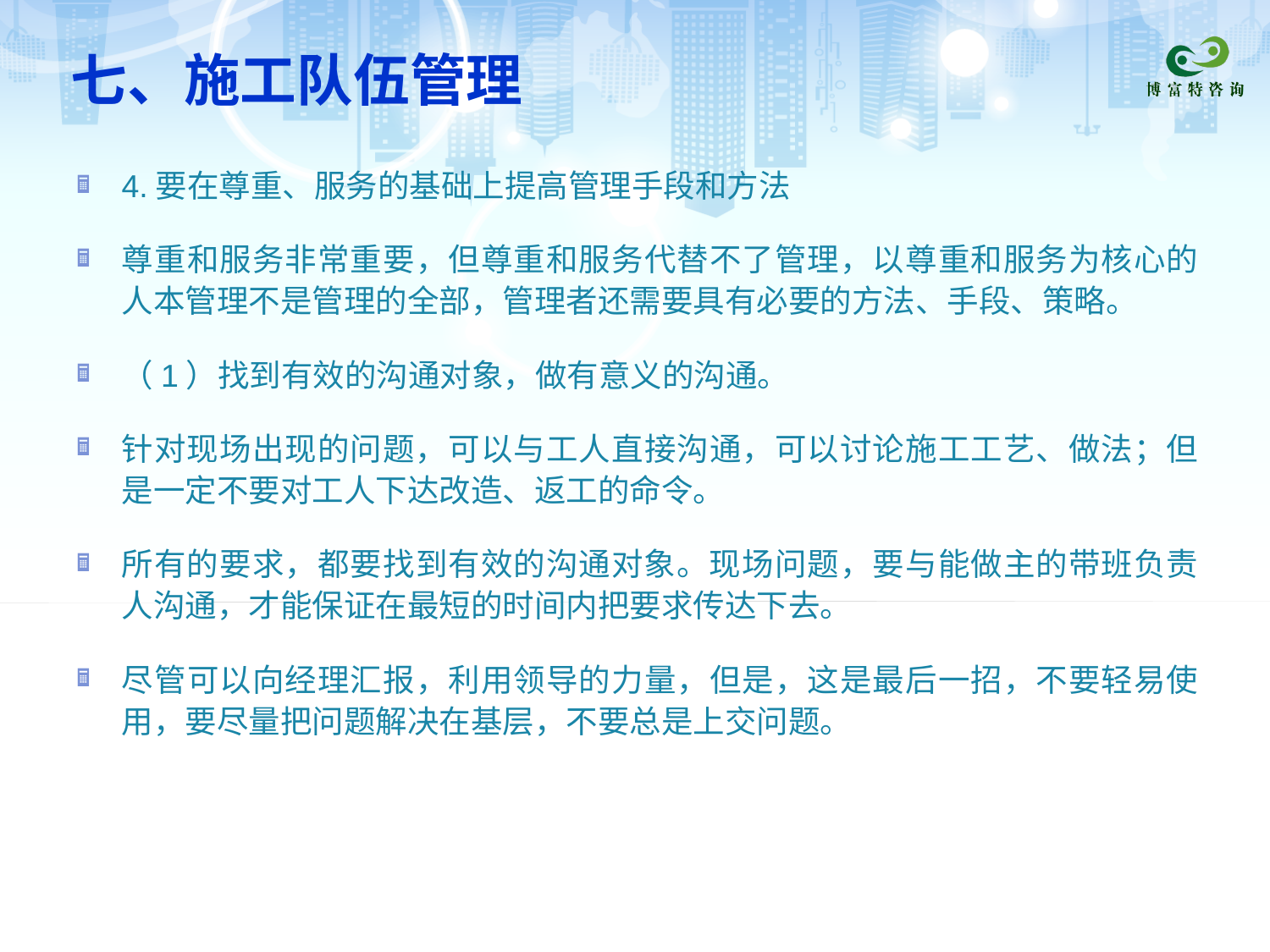

七、施工队伍管理
4.要在尊重、服务的基础上提高管理手段和方法
尊重和服务非常重要，但尊重和服务代替不了管理，以尊重和服务为核心的人本管理不是管理的全部，管理者还需要具有必要的方法、手段、策略。
（1）找到有效的沟通对象，做有意义的沟通。
针对现场出现的问题，可以与工人直接沟通，可以讨论施工工艺、做法；但是一定不要对工人下达改造、返工的命令。
所有的要求，都要找到有效的沟通对象。现场问题，要与能做主的带班负责人沟通，才能保证在最短的时间内把要求传达下去。
尽管可以向经理汇报，利用领导的力量，但是，这是最后一招，不要轻易使用，要尽量把问题解决在基层，不要总是上交问题。